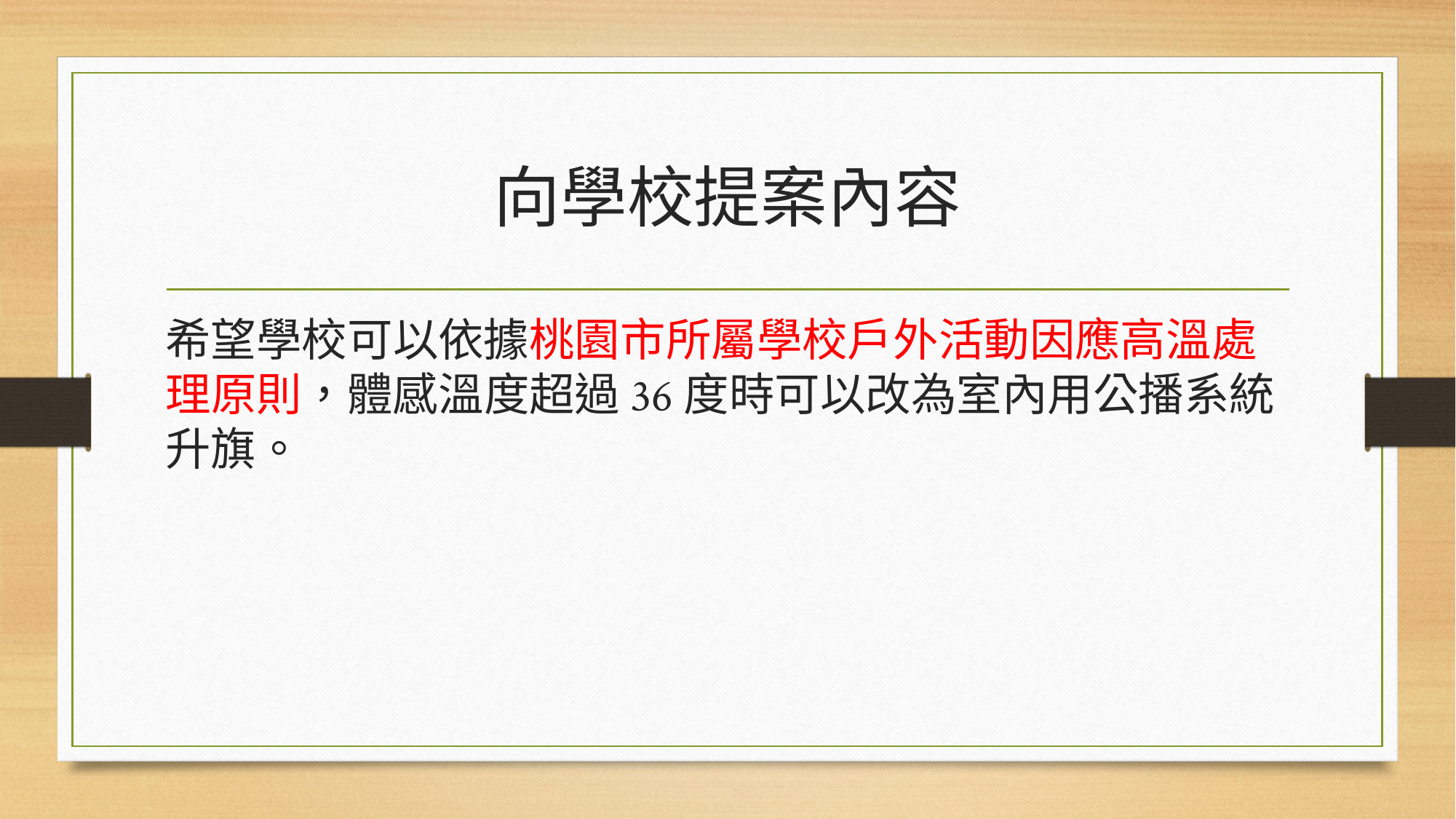

# 向學校提案內容
希望學校可以依據桃園市所屬學校戶外活動因應高溫處理原則，體感溫度超過36度時可以改為室內用公播系統升旗。